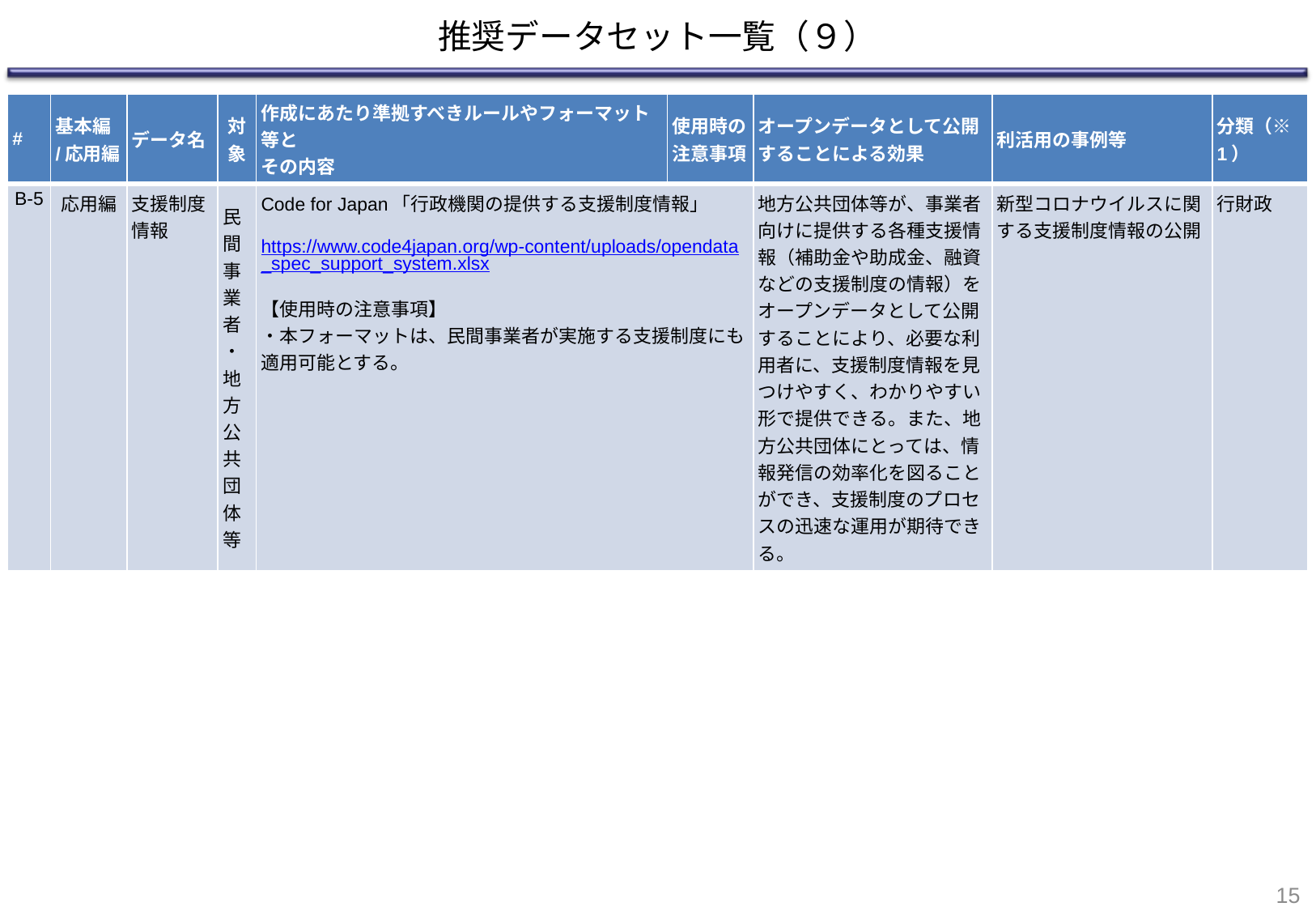

# 推奨データセット一覧（９）
| # | 基本編 /応用編 | データ名 | 対象 | 作成にあたり準拠すべきルールやフォーマット等と その内容 | 使用時の注意事項 | オープンデータとして公開することによる効果 | 利活用の事例等 | 分類（※1） |
| --- | --- | --- | --- | --- | --- | --- | --- | --- |
| B-5 | 応用編 | 支援制度情報 | 民間事業者・地方公共団体等 | Code for Japan「行政機関の提供する支援制度情報」 https://www.code4japan.org/wp-content/uploads/opendata\_spec\_support\_system.xlsx 【使用時の注意事項】 ・本フォーマットは、民間事業者が実施する支援制度にも適用可能とする。 |  | 地方公共団体等が、事業者向けに提供する各種支援情報（補助金や助成金、融資などの支援制度の情報）をオープンデータとして公開することにより、必要な利用者に、支援制度情報を見つけやすく、わかりやすい形で提供できる。また、地方公共団体にとっては、情報発信の効率化を図ることができ、支援制度のプロセスの迅速な運用が期待できる。 | 新型コロナウイルスに関する支援制度情報の公開 | 行財政 |
15